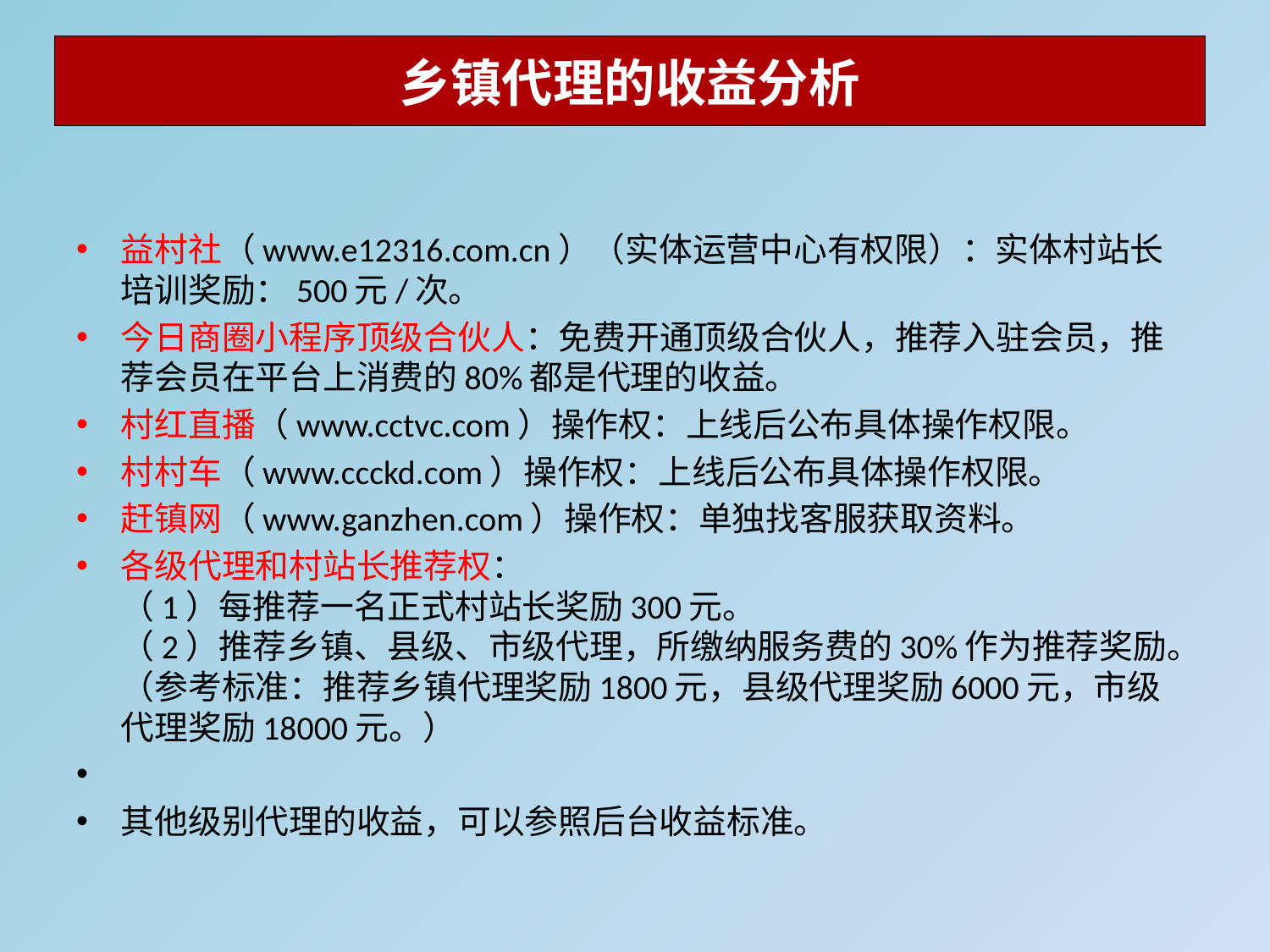

# 乡镇代理的收益分析
益村社（www.e12316.com.cn）（实体运营中心有权限）：实体村站长培训奖励：500元/次。
今日商圈小程序顶级合伙人：免费开通顶级合伙人，推荐入驻会员，推荐会员在平台上消费的80%都是代理的收益。
村红直播（www.cctvc.com）操作权：上线后公布具体操作权限。
村村车（www.ccckd.com）操作权：上线后公布具体操作权限。
赶镇网（www.ganzhen.com）操作权：单独找客服获取资料。
各级代理和村站长推荐权：
（1）每推荐一名正式村站长奖励300元。
（2）推荐乡镇、县级、市级代理，所缴纳服务费的30%作为推荐奖励。（参考标准：推荐乡镇代理奖励1800元，县级代理奖励6000元，市级代理奖励18000元。）

其他级别代理的收益，可以参照后台收益标准。